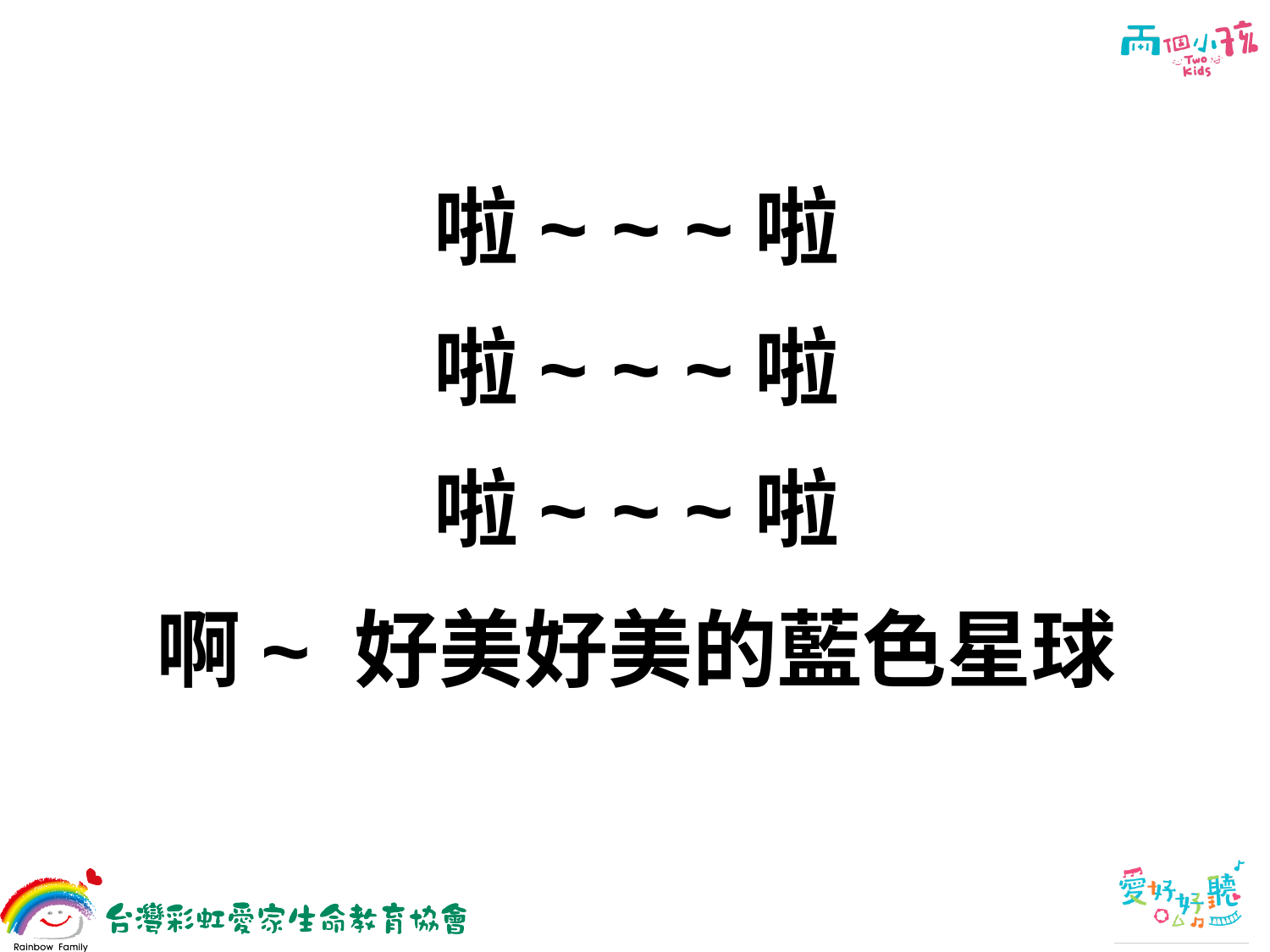

# 啦~ ~ ~啦 啦~ ~ ~啦 啦~ ~ ~啦 啊~ 好美好美的藍色星球